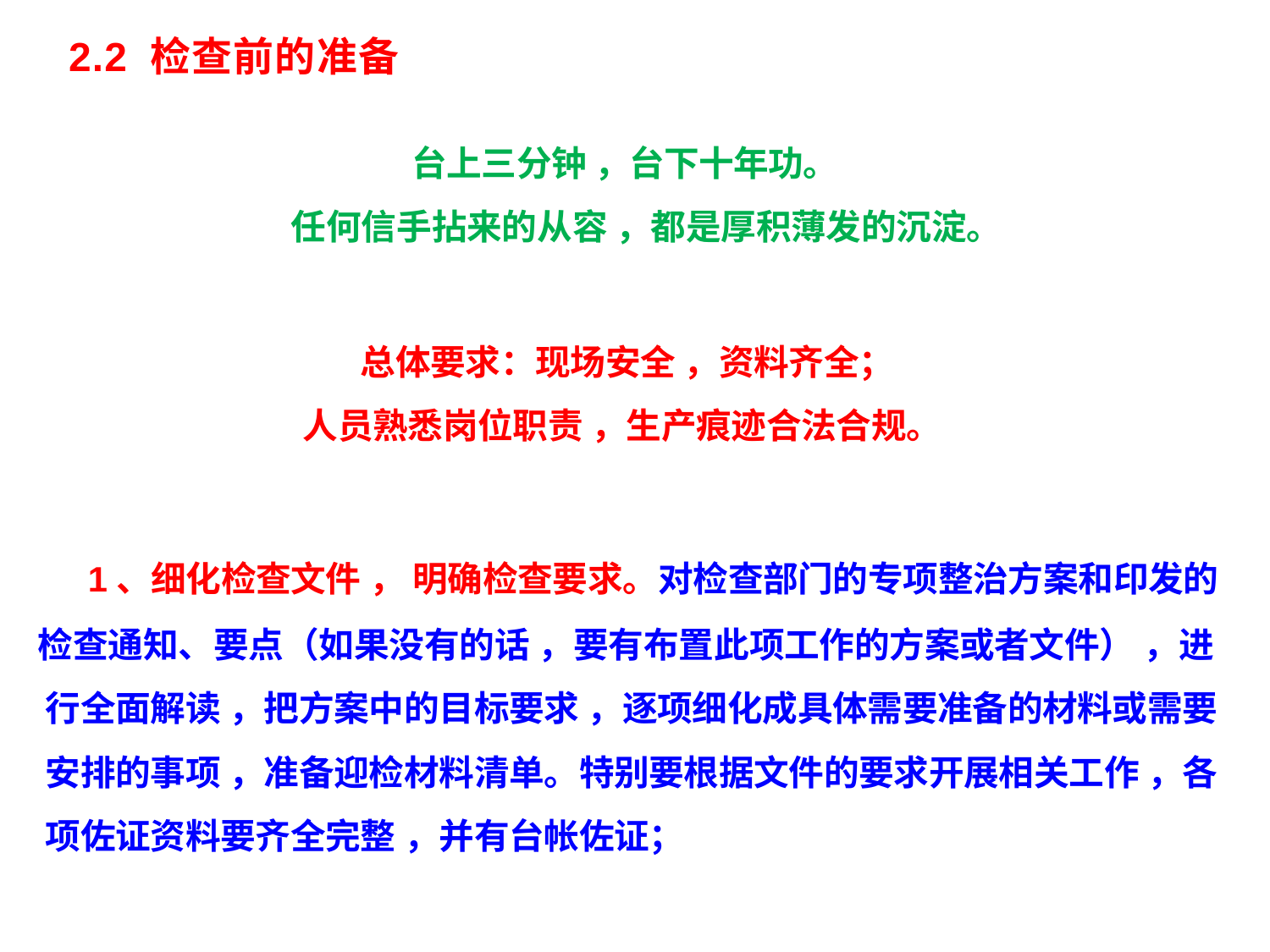

2.2 检查前的准备

台上三分钟 ，台下十年功。
任何信手拈来的从容 ，都是厚积薄发的沉淀。

总体要求：现场安全 ，资料齐全；
人员熟悉岗位职责 ，生产痕迹合法合规。

1、细化检查文件 ， 明确检查要求。对检查部门的专项整治方案和印发的
检查通知、要点（如果没有的话 ，要有布置此项工作的方案或者文件） ，进  行全面解读 ，把方案中的目标要求 ，逐项细化成具体需要准备的材料或需要  安排的事项 ，准备迎检材料清单。特别要根据文件的要求开展相关工作 ，各  项佐证资料要齐全完整 ，并有台帐佐证；